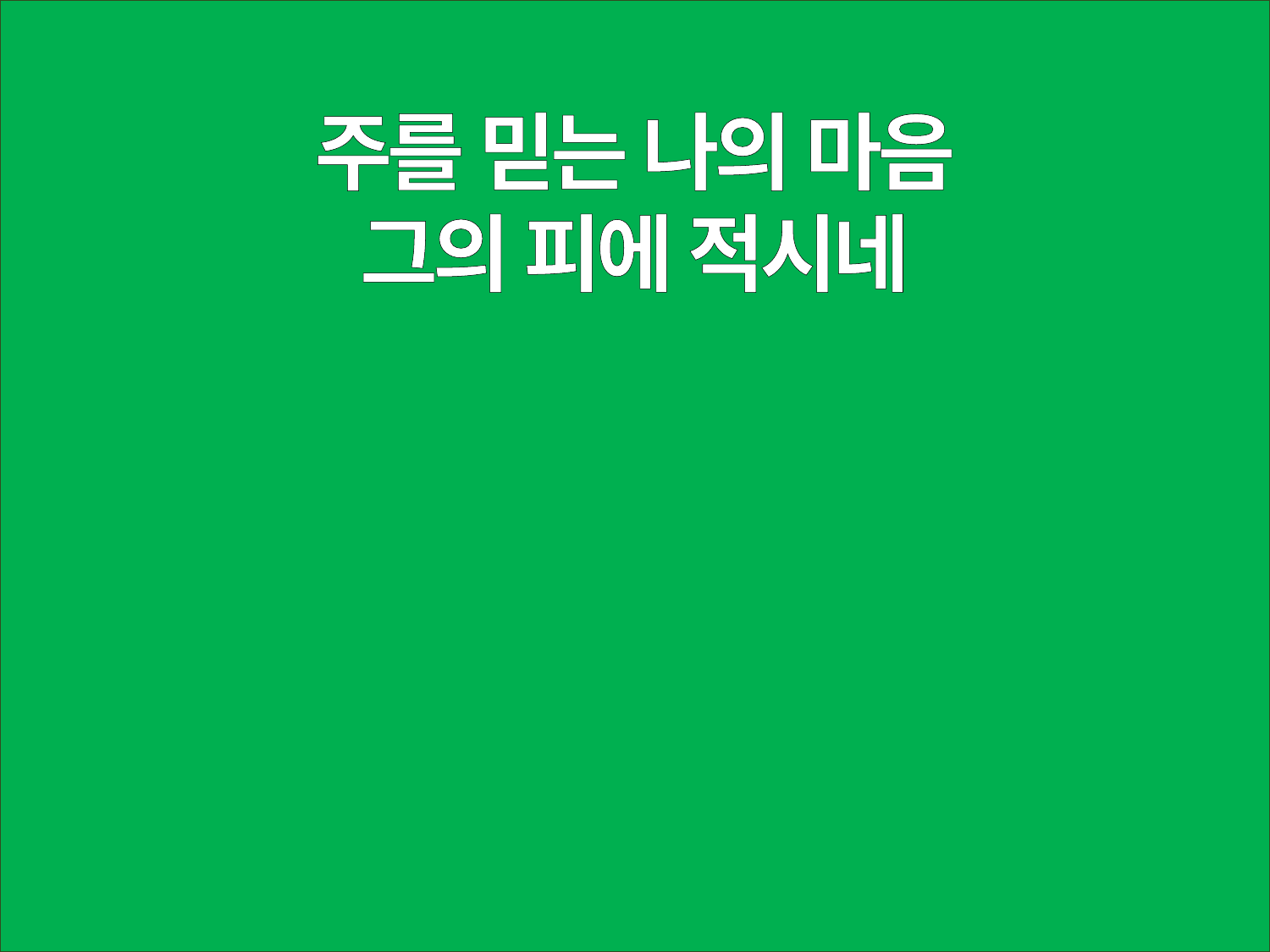

주를 믿는 나의 마음
그의 피에 적시네